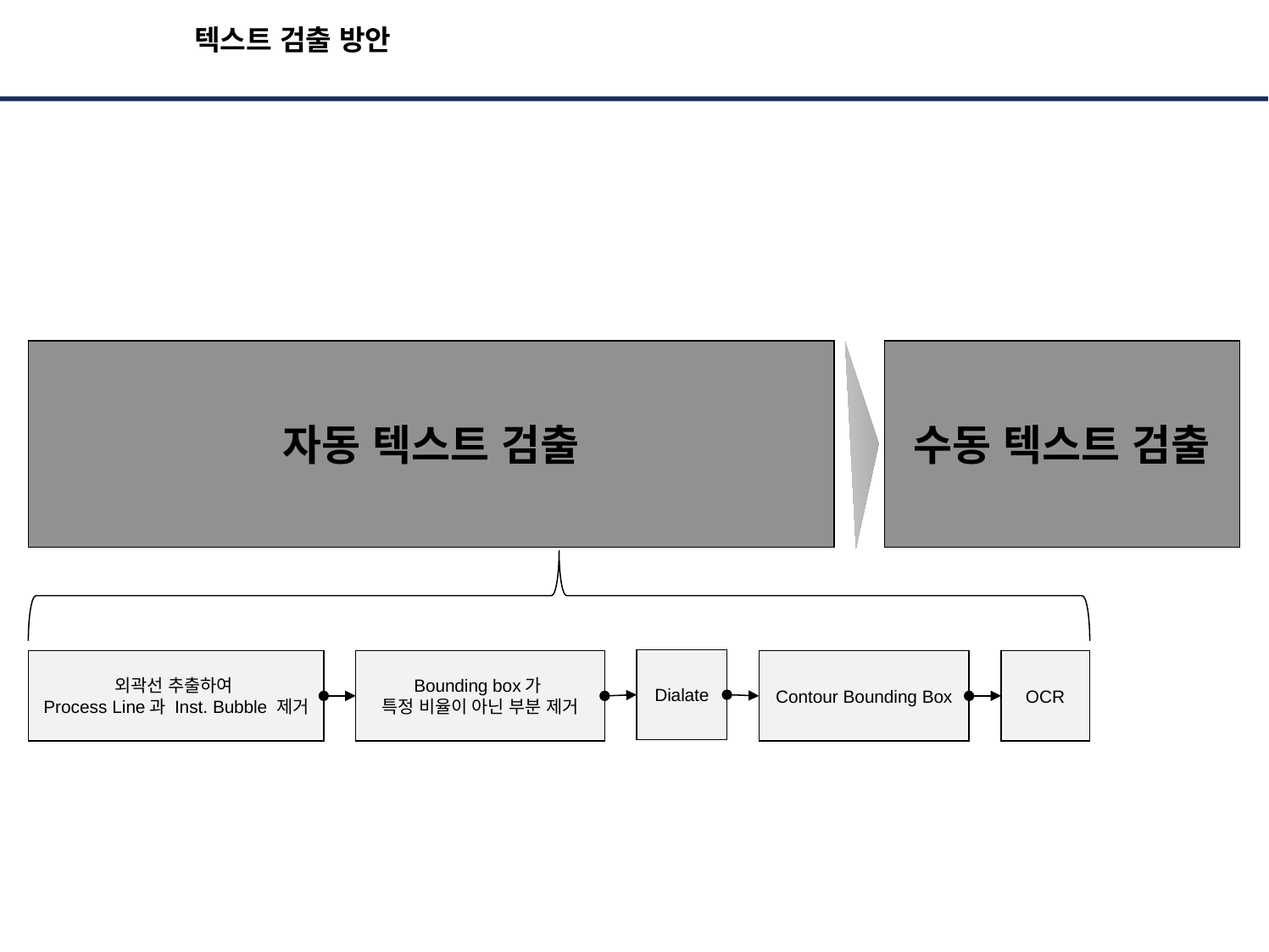

# 텍스트 검출 방안

수동 텍스트 검출
자동 텍스트 검출

Dialate
외곽선 추출하여
Process Line과 Inst. Bubble 제거
Bounding box가
특정 비율이 아닌 부분 제거
Contour Bounding Box
OCR